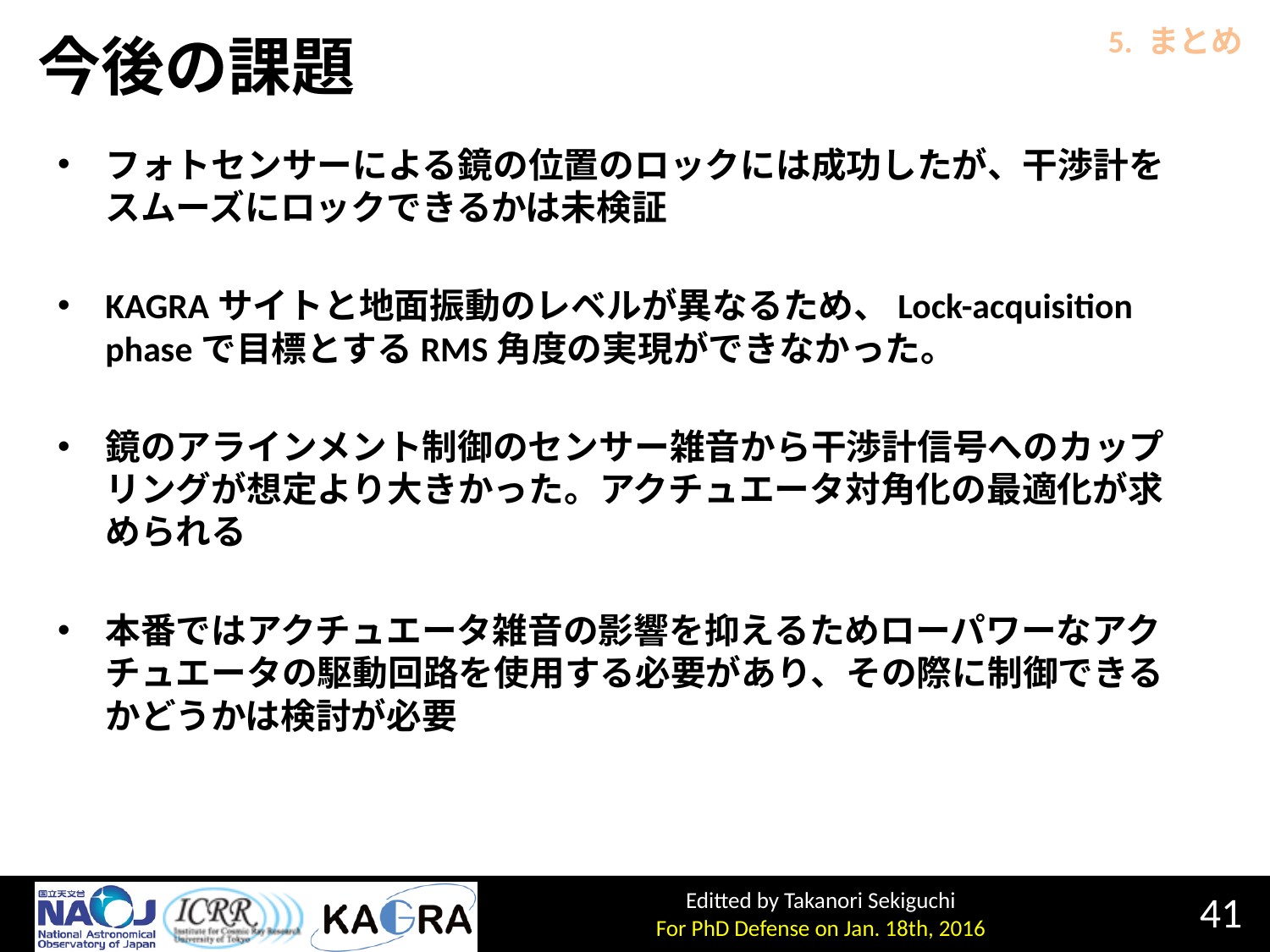

5. まとめ
# 今後の課題
フォトセンサーによる鏡の位置のロックには成功したが、干渉計をスムーズにロックできるかは未検証

KAGRAサイトと地面振動のレベルが異なるため、Lock-acquisition phaseで目標とするRMS角度の実現ができなかった。

鏡のアラインメント制御のセンサー雑音から干渉計信号へのカップリングが想定より大きかった。アクチュエータ対角化の最適化が求められる

本番ではアクチュエータ雑音の影響を抑えるためローパワーなアクチュエータの駆動回路を使用する必要があり、その際に制御できるかどうかは検討が必要
41